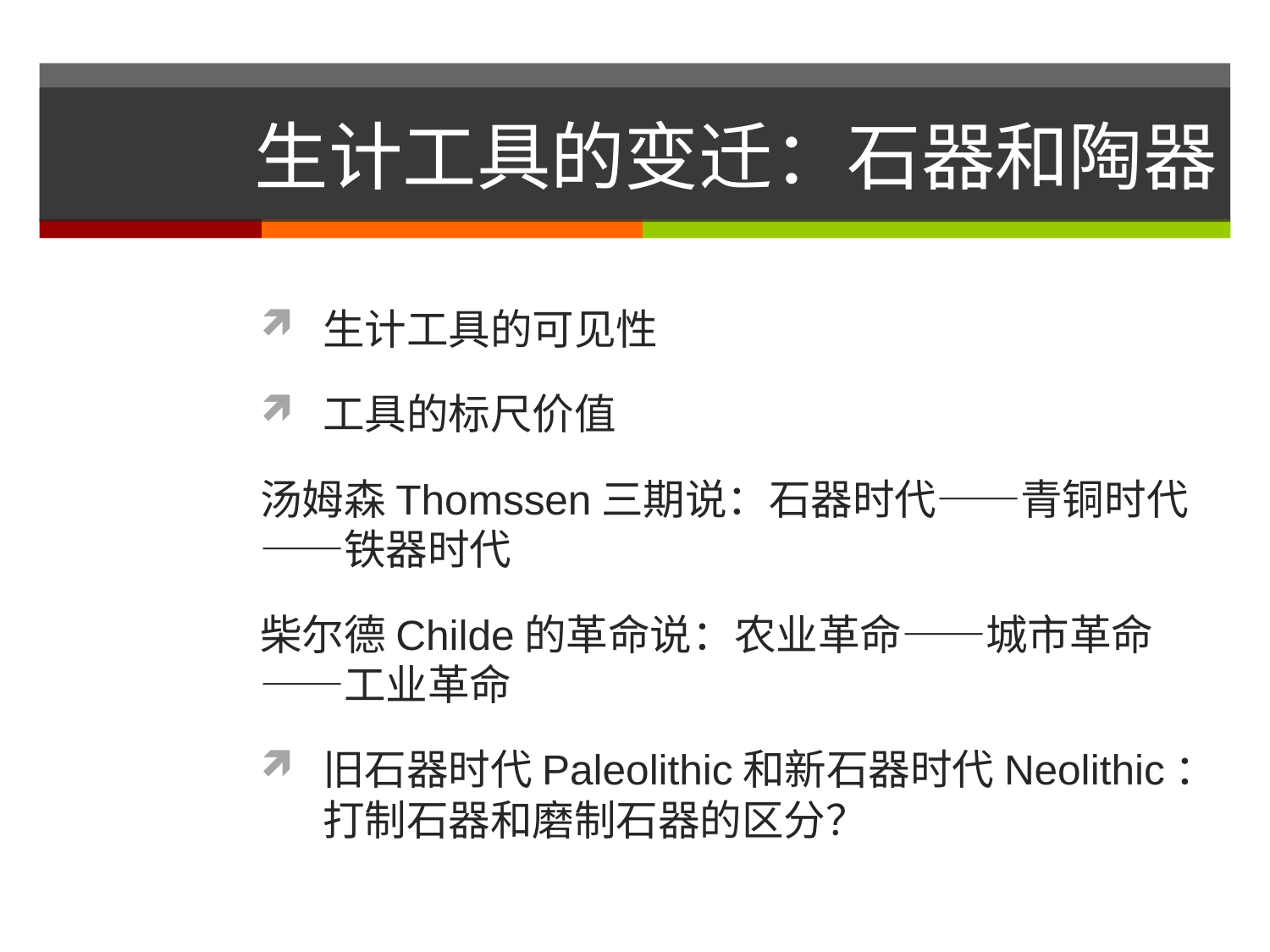

# 生计工具的变迁：石器和陶器
生计工具的可见性
工具的标尺价值
汤姆森Thomssen三期说：石器时代——青铜时代——铁器时代
柴尔德Childe的革命说：农业革命——城市革命——工业革命
旧石器时代Paleolithic和新石器时代Neolithic：打制石器和磨制石器的区分？